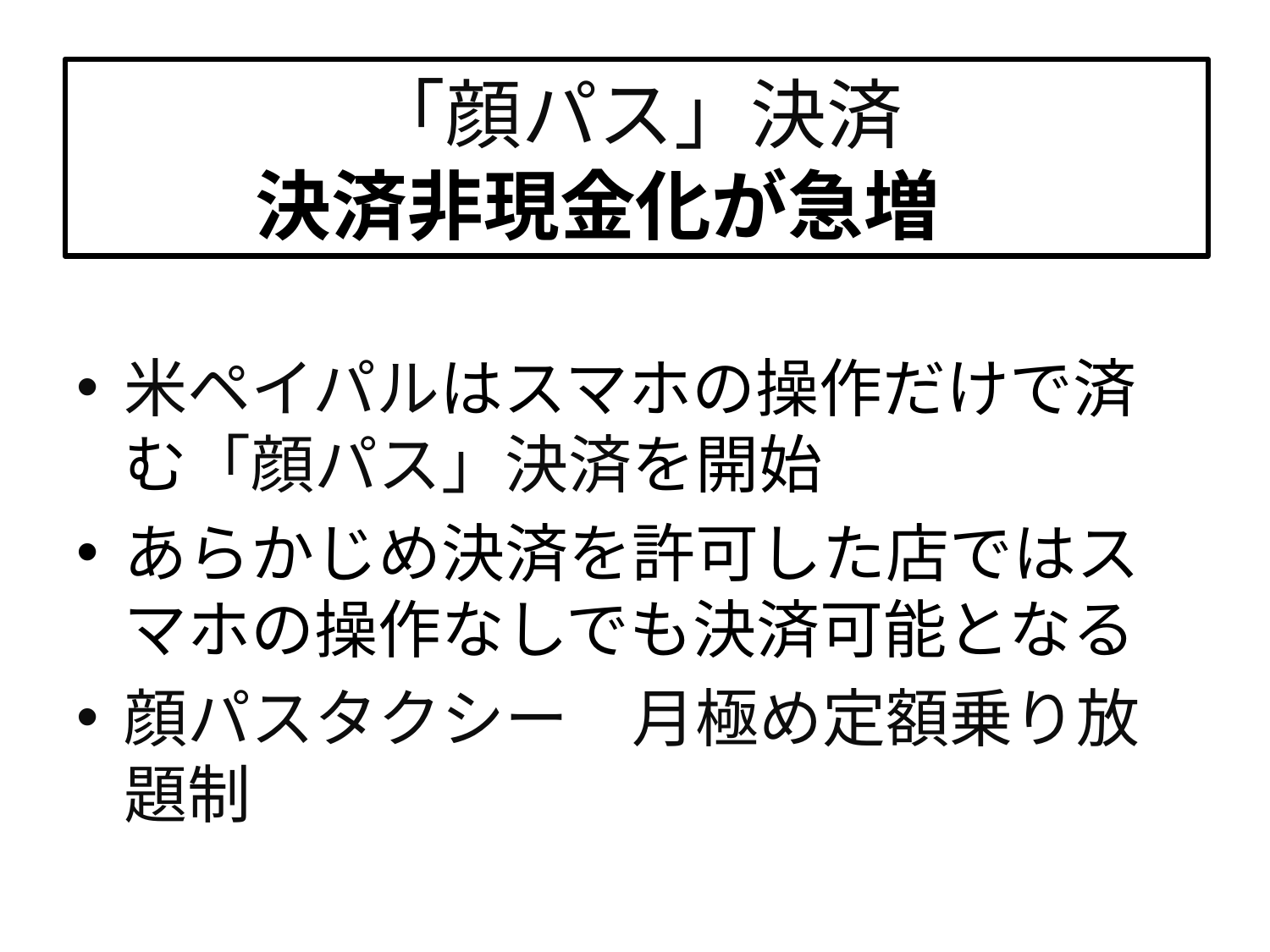

# 「顔パス」決済 決済非現金化が急増
米ペイパルはスマホの操作だけで済む「顔パス」決済を開始
あらかじめ決済を許可した店ではスマホの操作なしでも決済可能となる
顔パスタクシー　月極め定額乗り放題制